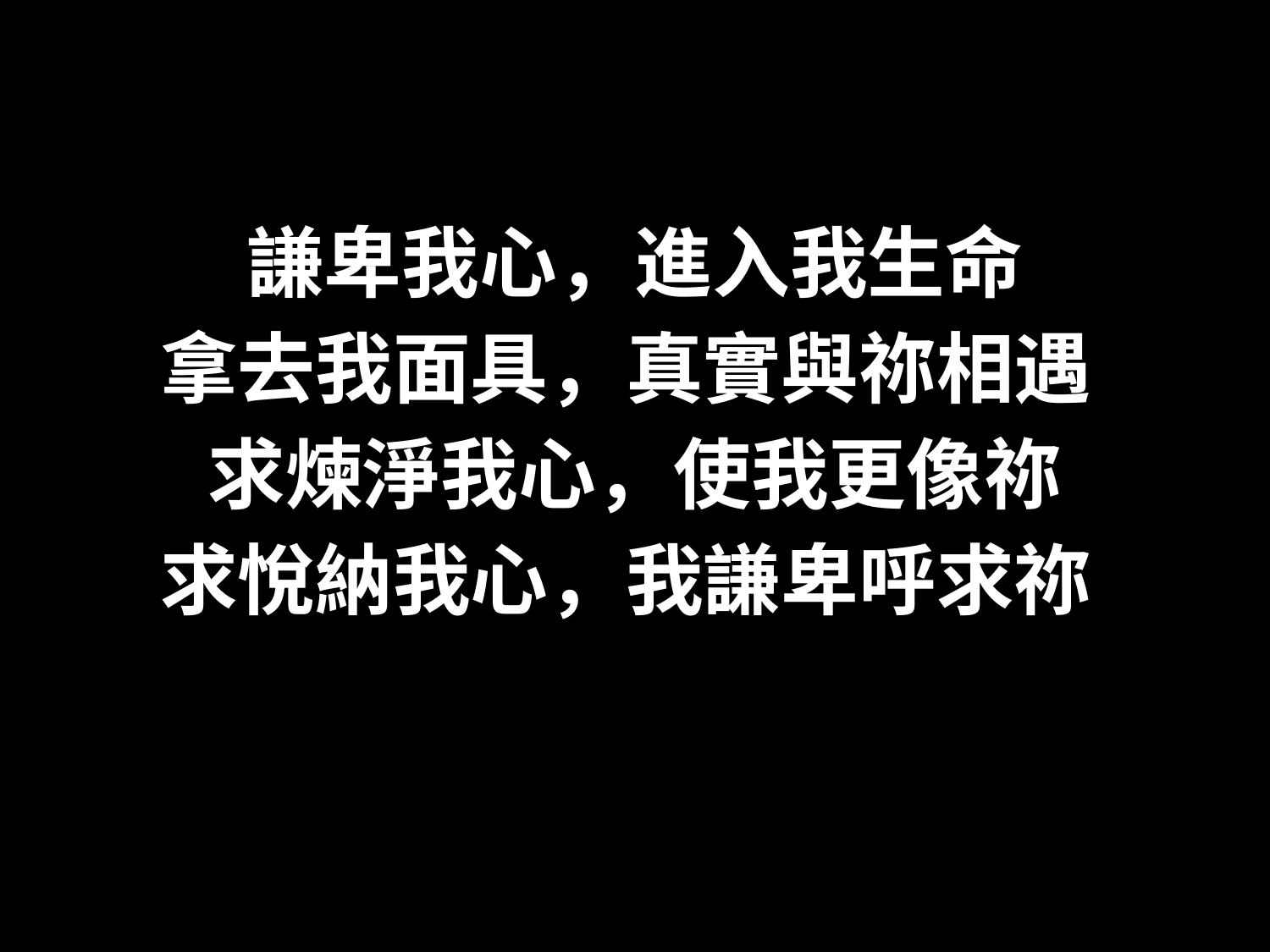

# 謙卑我心，進入我生命 拿去我面具，真實與祢相遇  求煉淨我心，使我更像祢 求悅納我心，我謙卑呼求祢